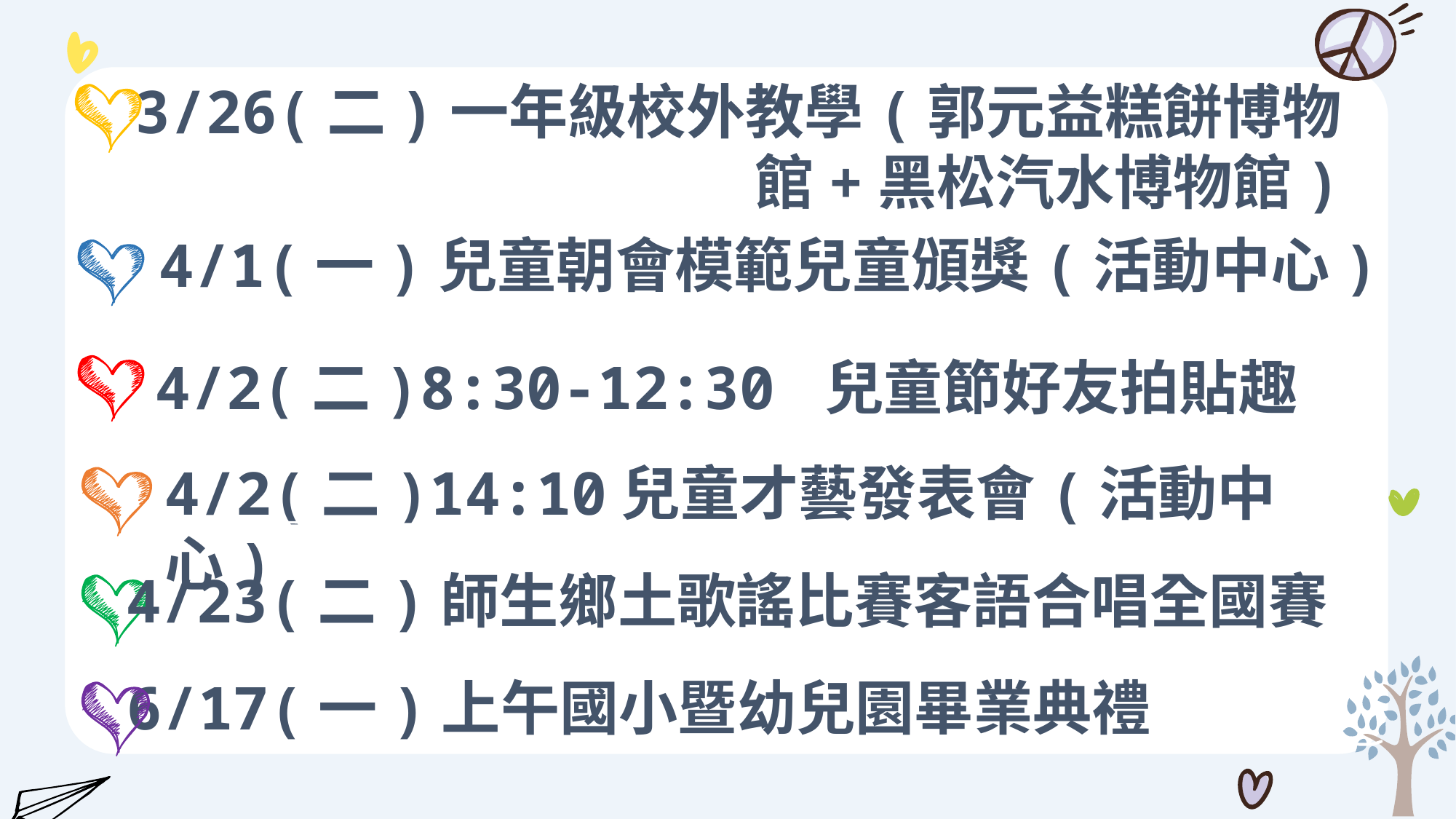

3/26(二)一年級校外教學(郭元益糕餅博物館+黑松汽水博物館)

4/1(一)兒童朝會模範兒童頒獎(活動中心)

4/2(二)8:30-12:30 兒童節好友拍貼趣

4/2(二)14:10兒童才藝發表會(活動中心)

4/23(二)師生鄉土歌謠比賽客語合唱全國賽

6/17(一)上午國小暨幼兒園畢業典禮